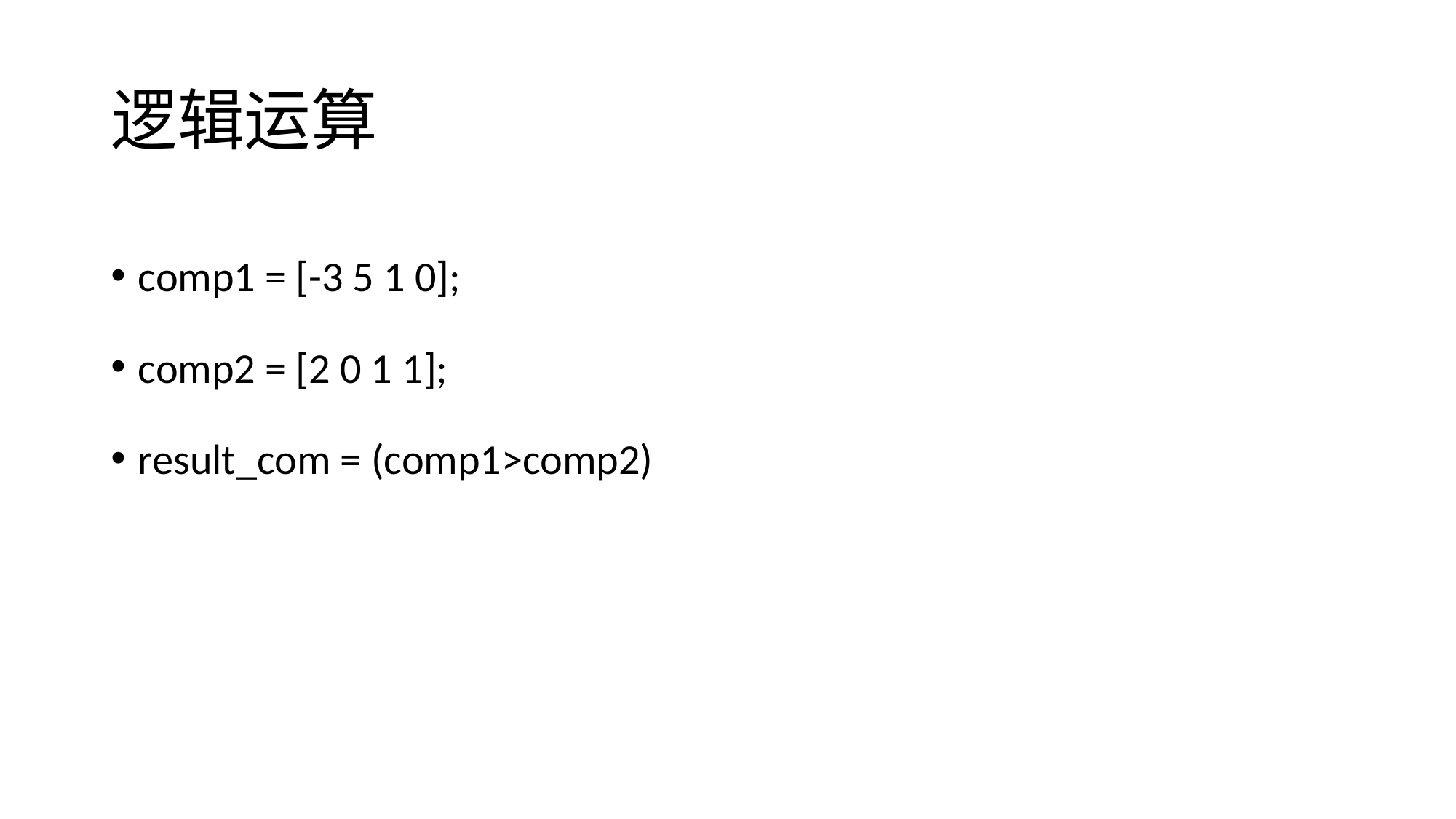

# 逻辑运算
comp1 = [-3 5 1 0];
comp2 = [2 0 1 1];
result_com = (comp1>comp2)